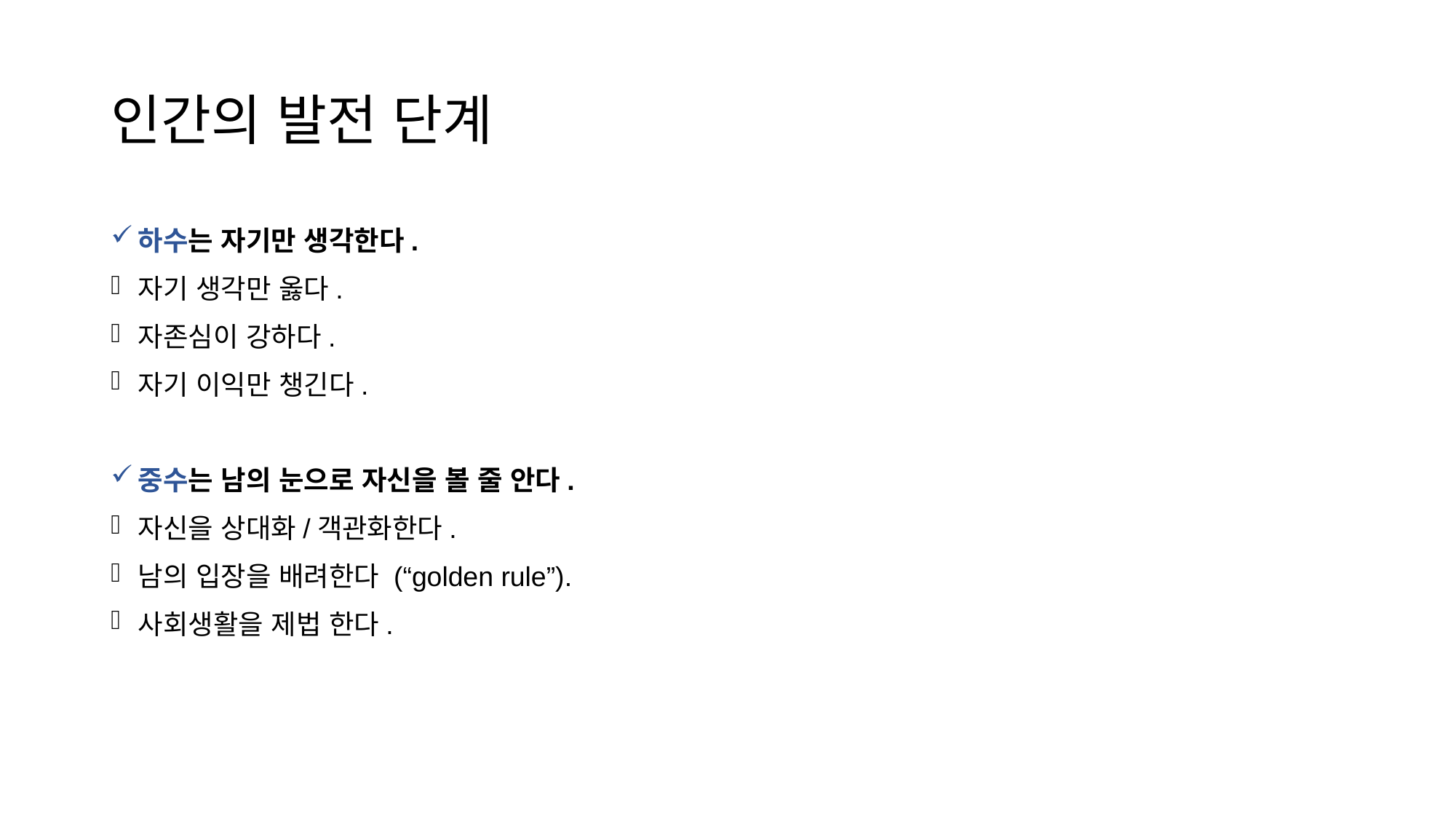

# 인간의 발전 단계
하수는 자기만 생각한다.
자기 생각만 옳다.
자존심이 강하다.
자기 이익만 챙긴다.

중수는 남의 눈으로 자신을 볼 줄 안다.
자신을 상대화/객관화한다.
남의 입장을 배려한다 (“golden rule”).
사회생활을 제법 한다.